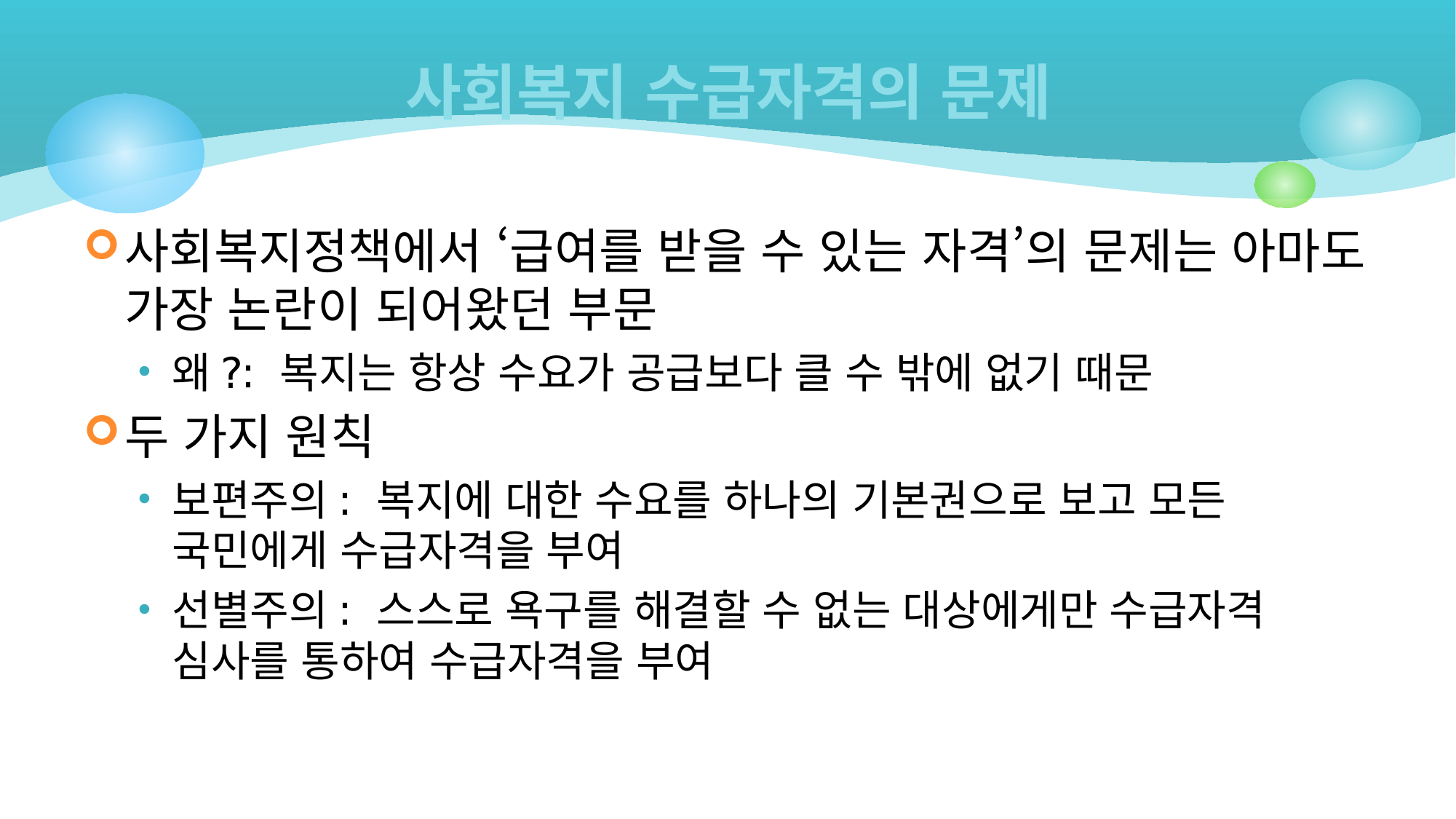

# 사회복지 수급자격의 문제
사회복지정책에서 ‘급여를 받을 수 있는 자격’의 문제는 아마도 가장 논란이 되어왔던 부문
왜?: 복지는 항상 수요가 공급보다 클 수 밖에 없기 때문
두 가지 원칙
보편주의: 복지에 대한 수요를 하나의 기본권으로 보고 모든 국민에게 수급자격을 부여
선별주의: 스스로 욕구를 해결할 수 없는 대상에게만 수급자격 심사를 통하여 수급자격을 부여